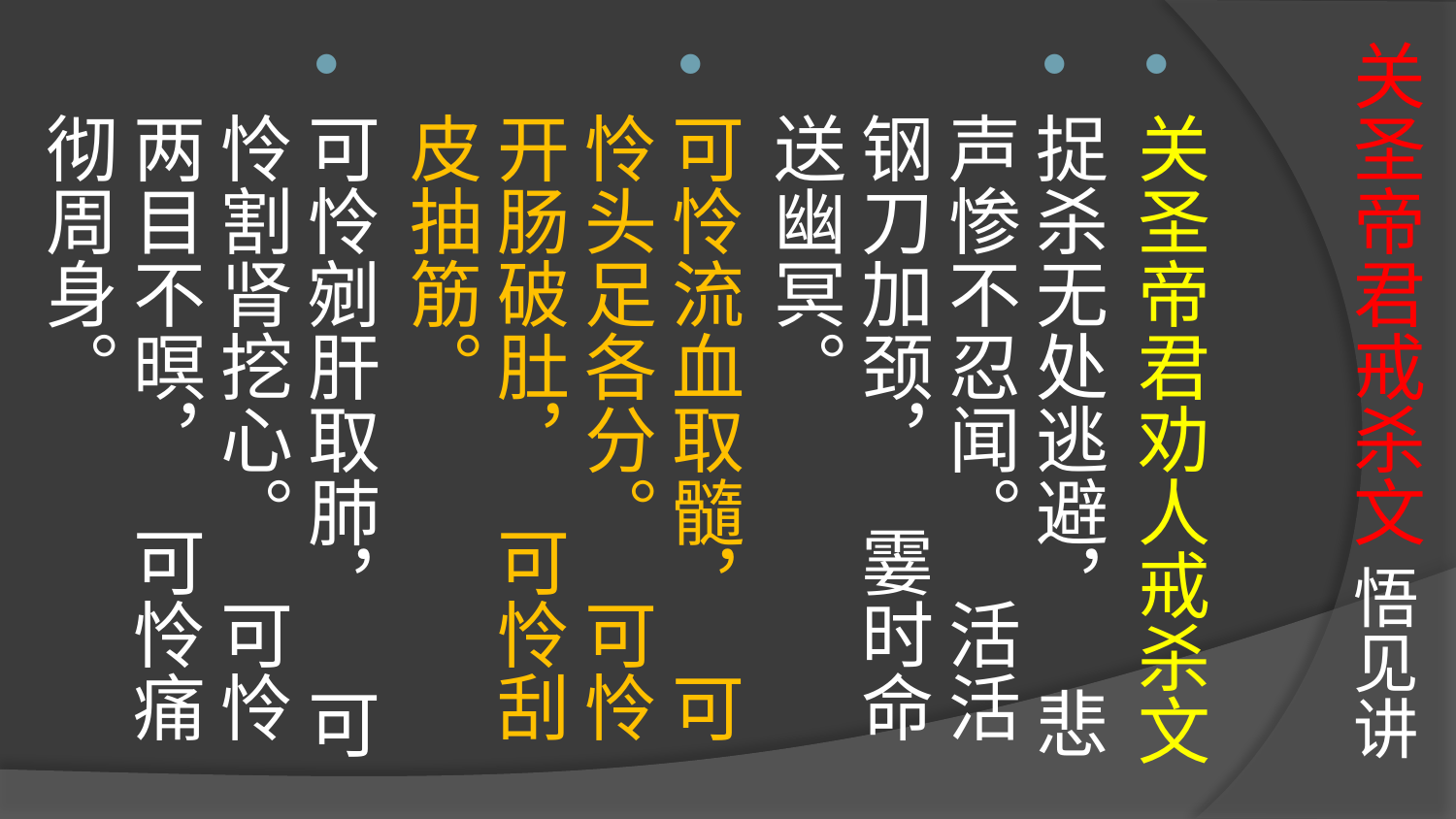

# 关圣帝君戒杀文 悟见讲
关圣帝君劝人戒杀文
捉杀无处逃避，    悲声惨不忍闻。   活活钢刀加颈，   霎时命送幽冥。
可怜流血取髓，   可怜头足各分。   可怜开肠破肚，   可怜刮皮抽筋。
可怜剜肝取肺，    可怜割肾挖心。   可怜两目不暝，   可怜痛彻周身。